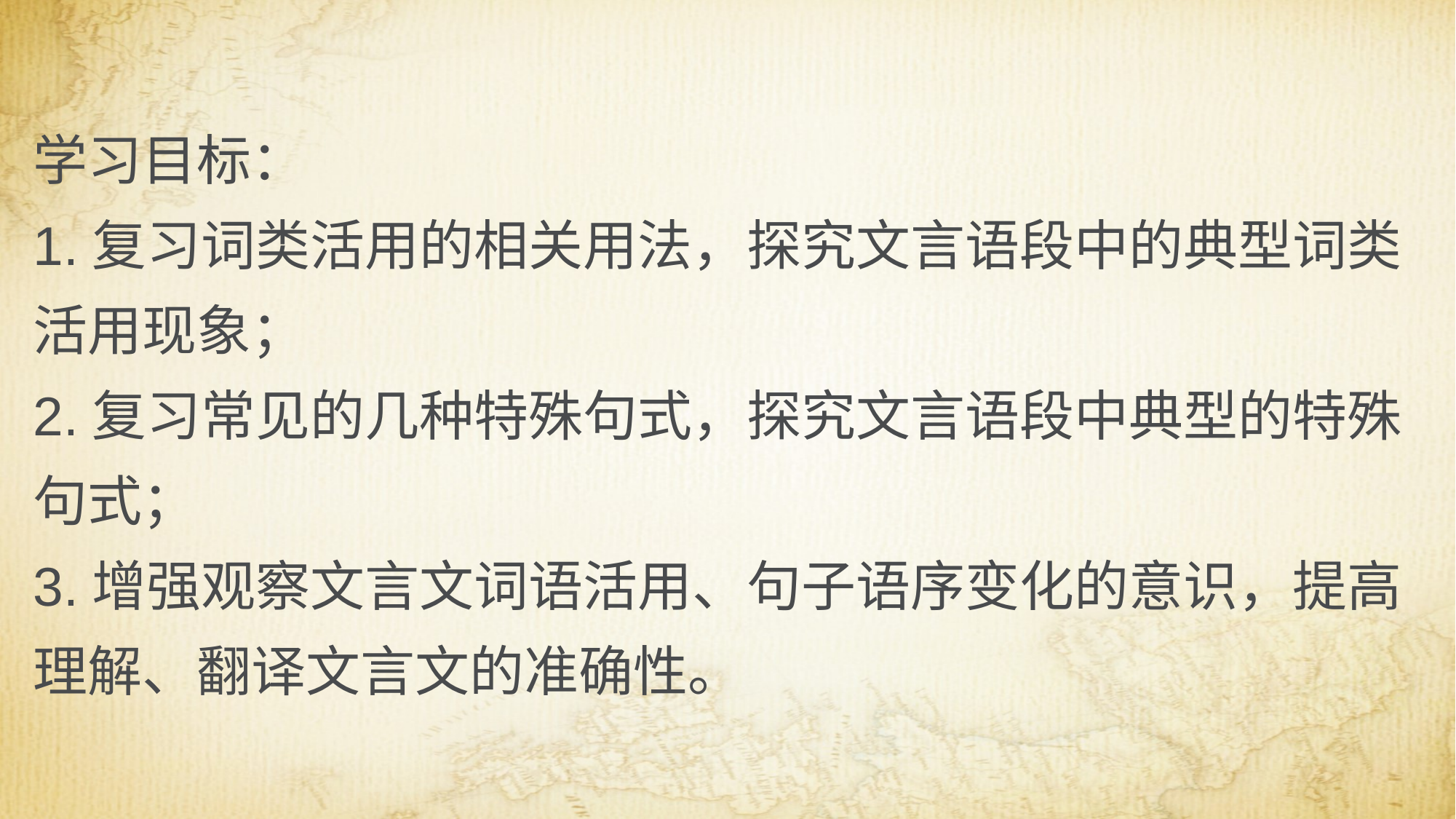

学习目标：
1.复习词类活用的相关用法，探究文言语段中的典型词类活用现象；
2.复习常见的几种特殊句式，探究文言语段中典型的特殊句式；
3.增强观察文言文词语活用、句子语序变化的意识，提高理解、翻译文言文的准确性。